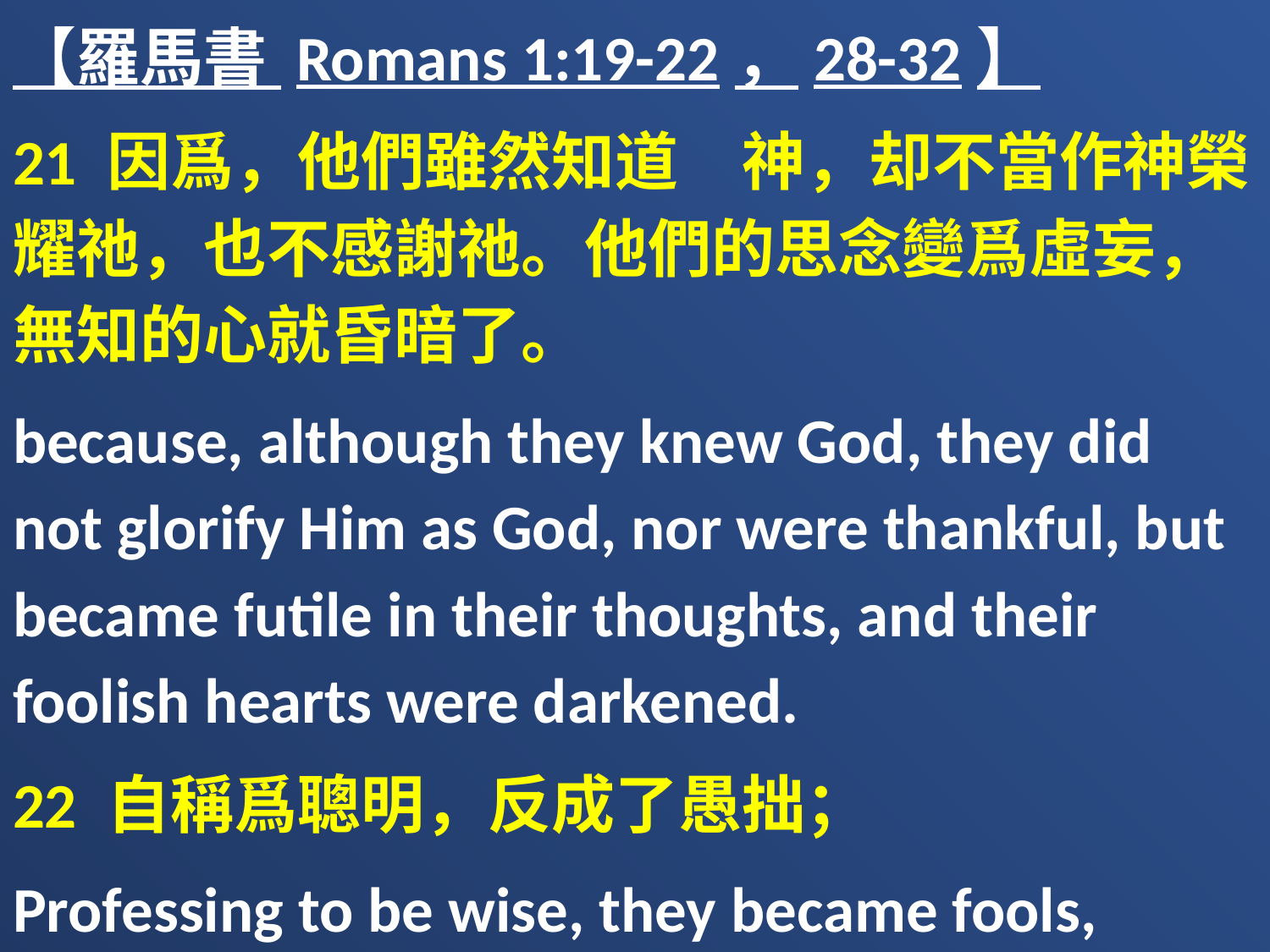

【羅馬書 Romans 1:19-22，28-32】
21 因爲，他們雖然知道　神，却不當作神榮耀祂，也不感謝祂。他們的思念變爲虛妄，無知的心就昏暗了。
because, although they knew God, they did not glorify Him as God, nor were thankful, but became futile in their thoughts, and their foolish hearts were darkened.
22 自稱爲聰明，反成了愚拙；
Professing to be wise, they became fools,